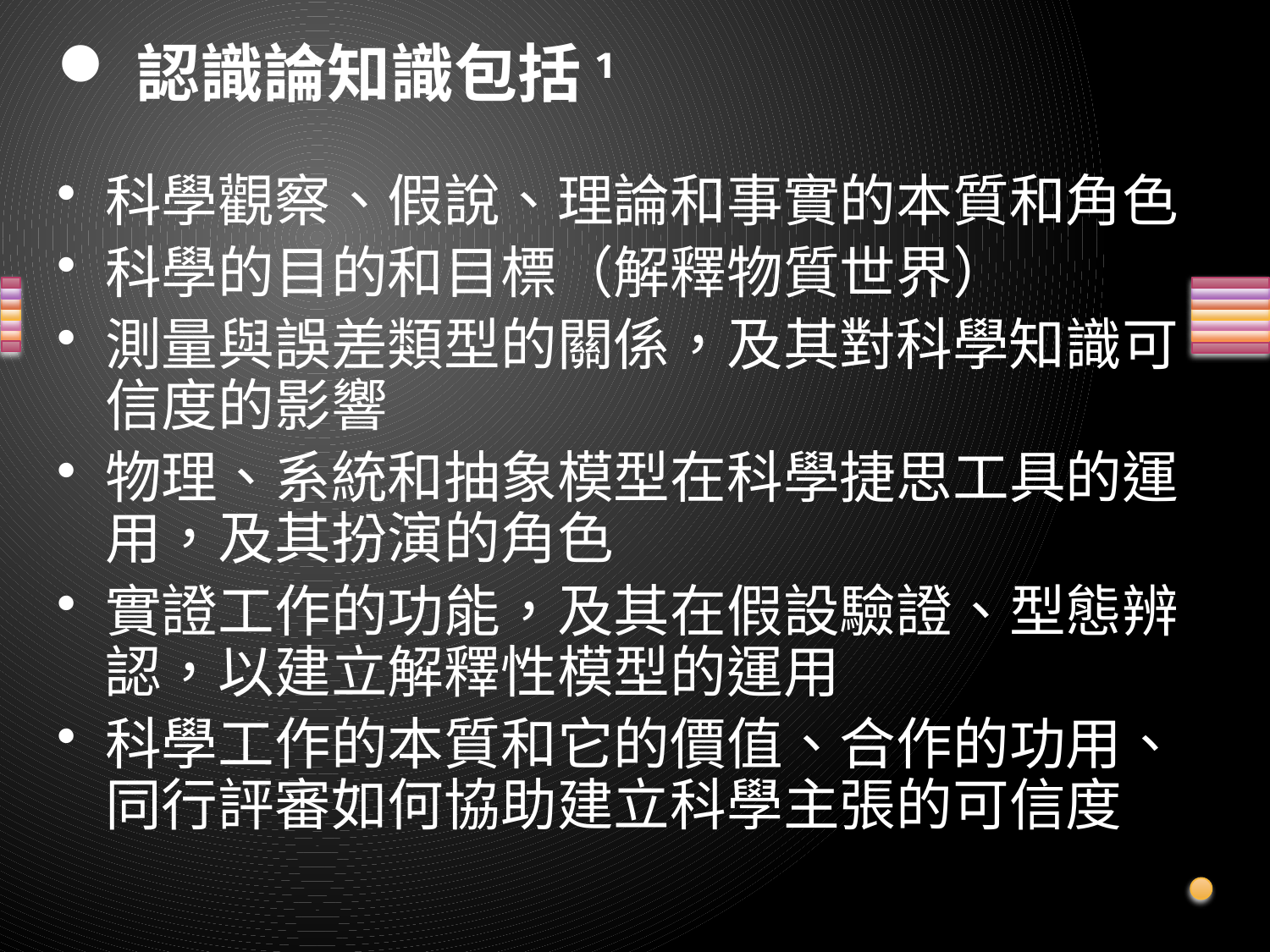

# 認識論知識包括1
科學觀察、假說、理論和事實的本質和角色
科學的目的和目標（解釋物質世界）
測量與誤差類型的關係，及其對科學知識可信度的影響
物理、系統和抽象模型在科學捷思工具的運用，及其扮演的角色
實證工作的功能，及其在假設驗證、型態辨認，以建立解釋性模型的運用
科學工作的本質和它的價值、合作的功用、同行評審如何協助建立科學主張的可信度